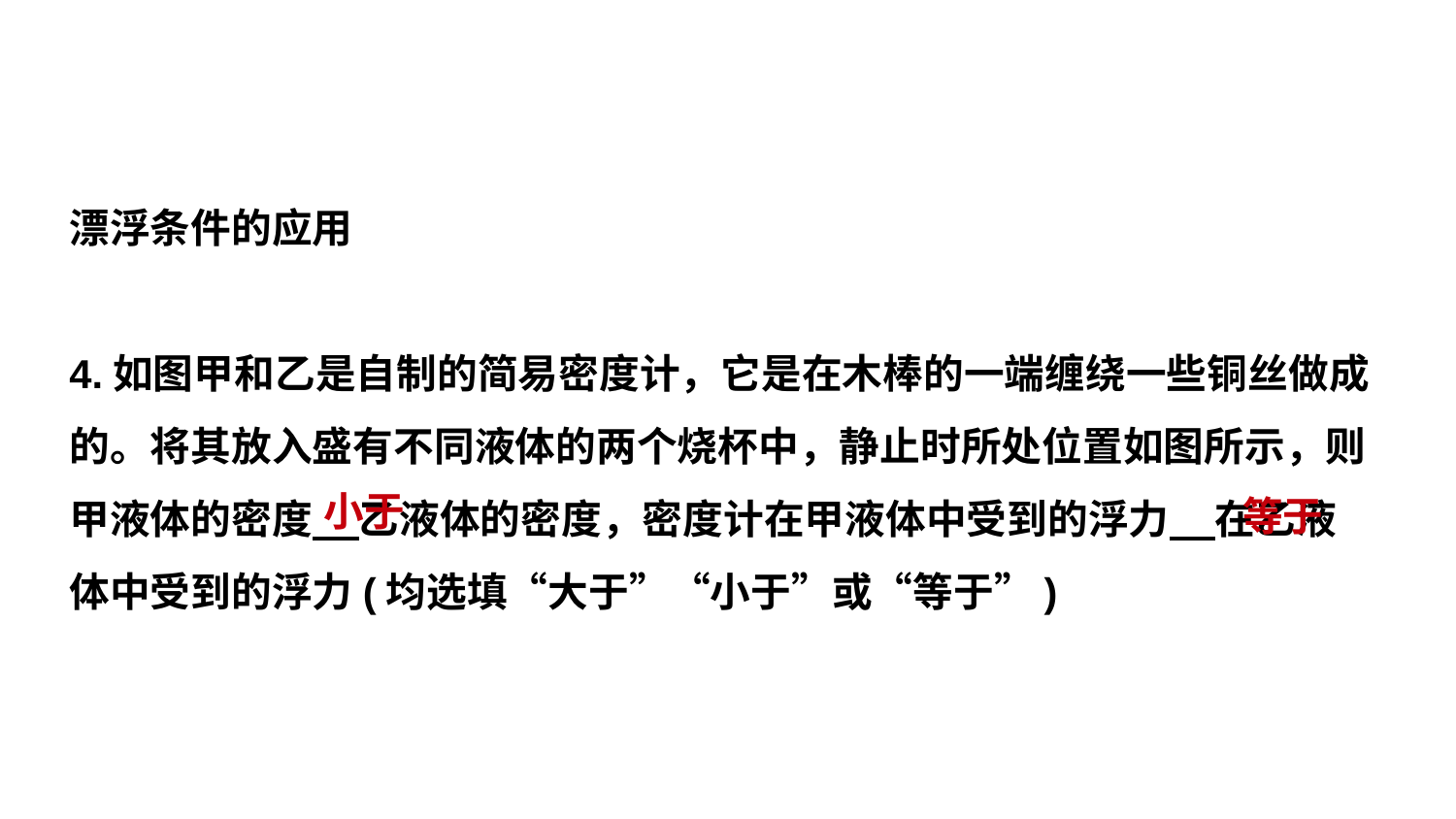

漂浮条件的应用

4.如图甲和乙是自制的简易密度计，它是在木棒的一端缠绕一些铜丝做成的。将其放入盛有不同液体的两个烧杯中，静止时所处位置如图所示，则甲液体的密度     乙液体的密度，密度计在甲液体中受到的浮力     在乙液体中受到的浮力(均选填“大于”“小于”或“等于”)
小于
等于